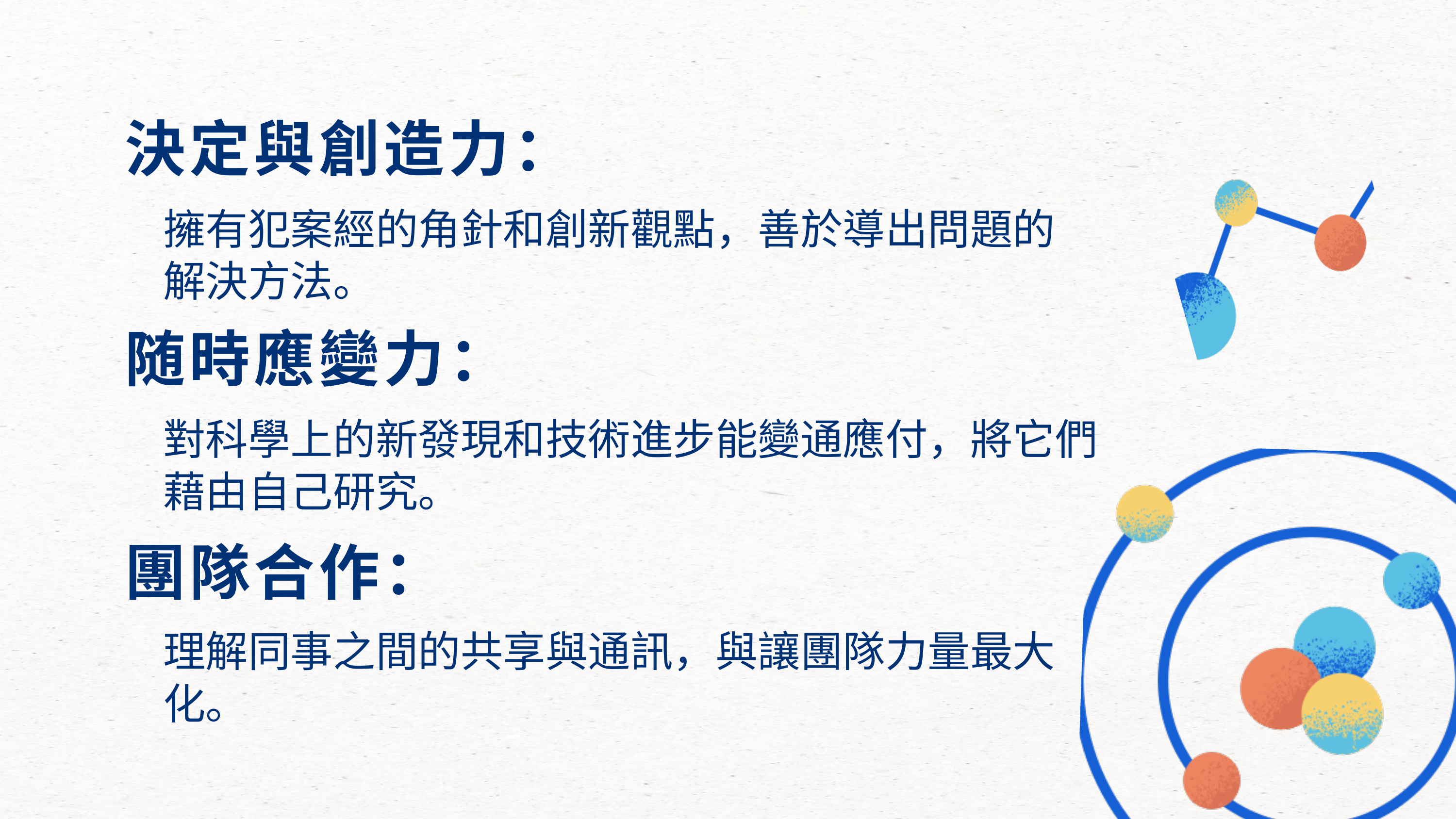

決定與創造力：

擁有犯案經的角針和創新觀點，善於導出問題的解決方法。
随時應變力：
對科學上的新發現和技術進步能變通應付，將它們藉由自己研究。

團隊合作：
理解同事之間的共享與通訊，與讓團隊力量最大化。